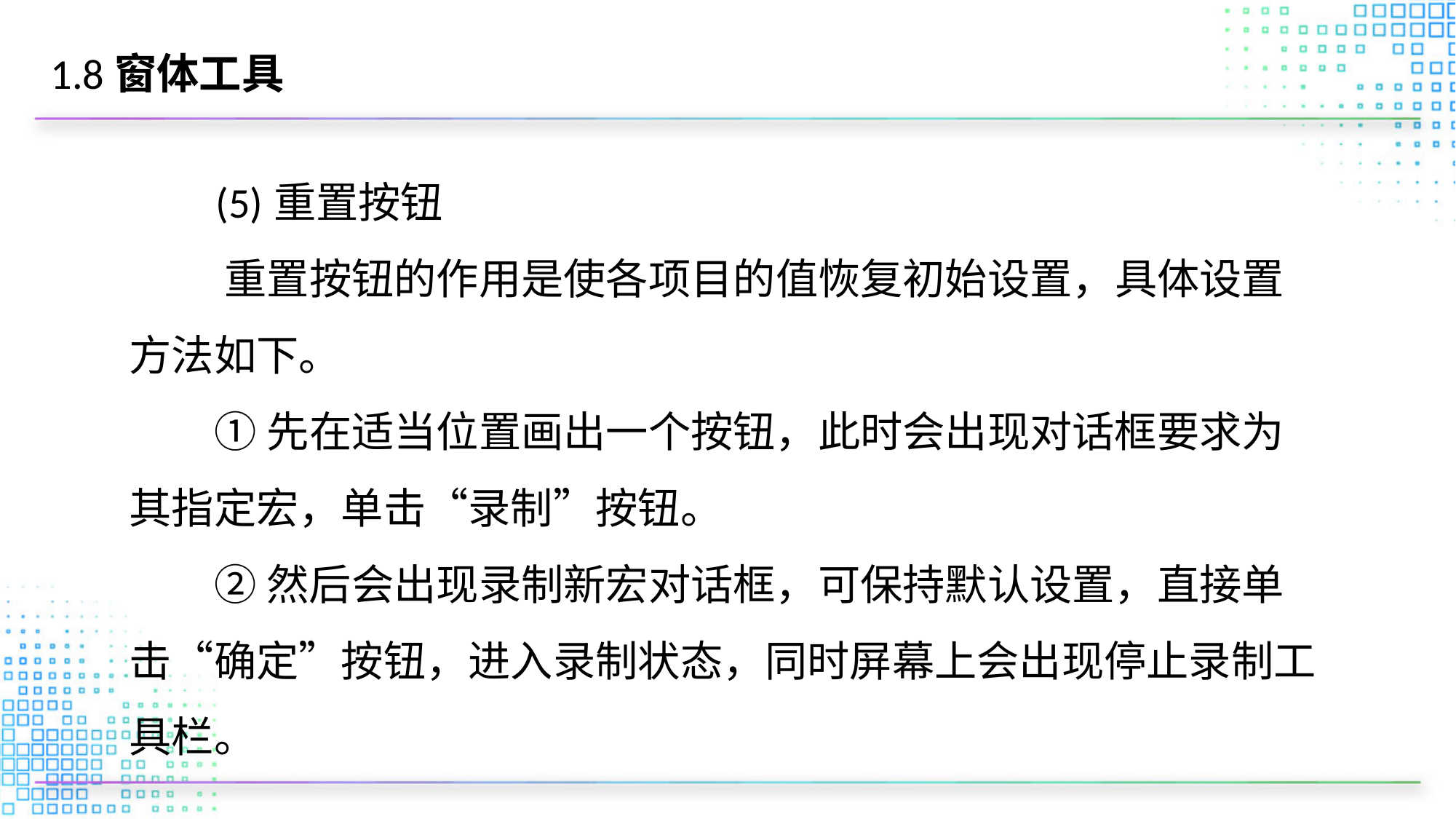

# 1.8窗体工具
         (5)重置按钮
         重置按钮的作用是使各项目的值恢复初始设置，具体设置方法如下。
         ①先在适当位置画出一个按钮，此时会出现对话框要求为其指定宏，单击“录制”按钮。
         ②然后会出现录制新宏对话框，可保持默认设置，直接单击“确定”按钮，进入录制状态，同时屏幕上会出现停止录制工具栏。